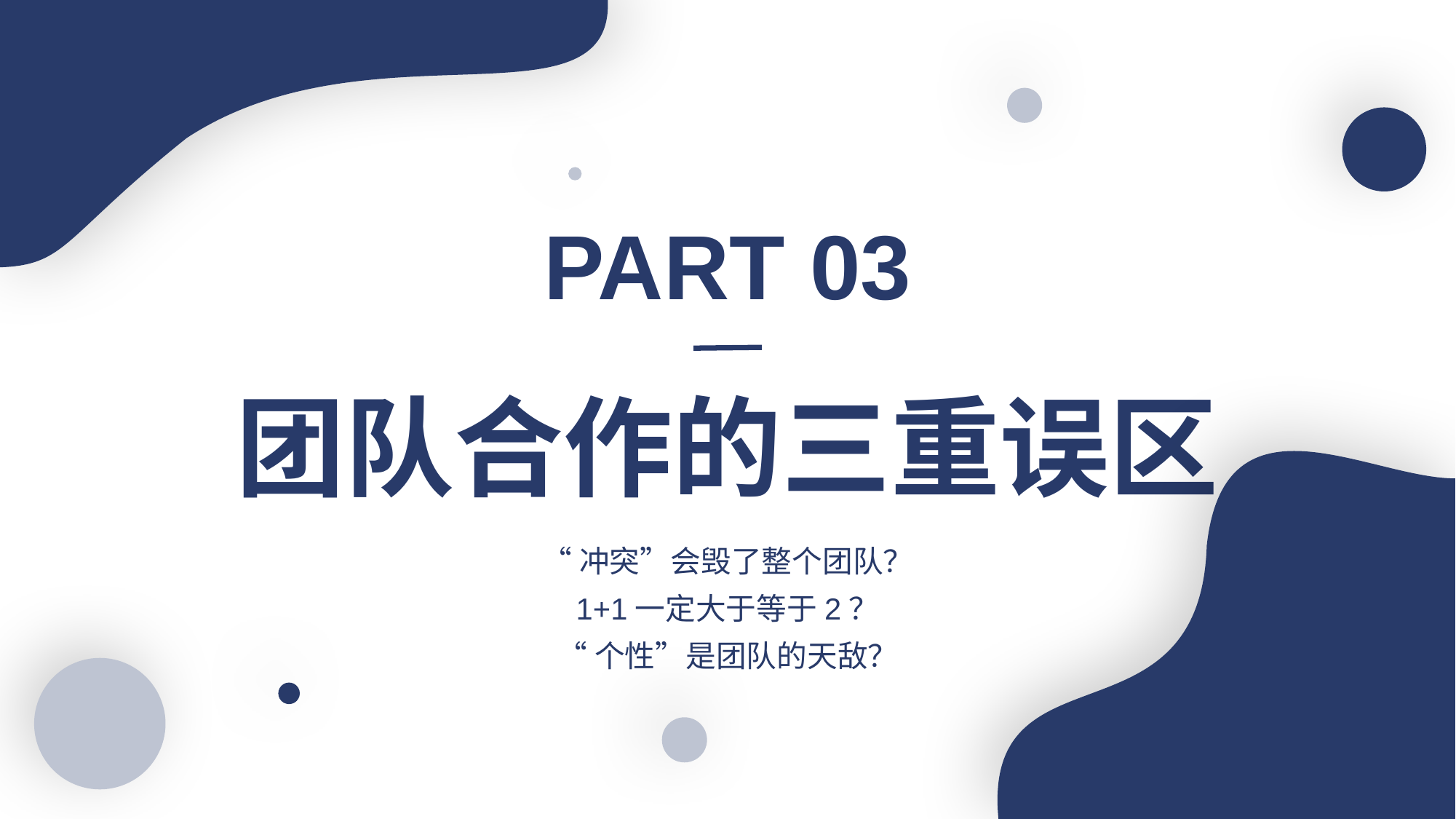

PART 03
团队合作的三重误区

“冲突”会毁了整个团队？
1+1一定大于等于2？
“个性”是团队的天敌？